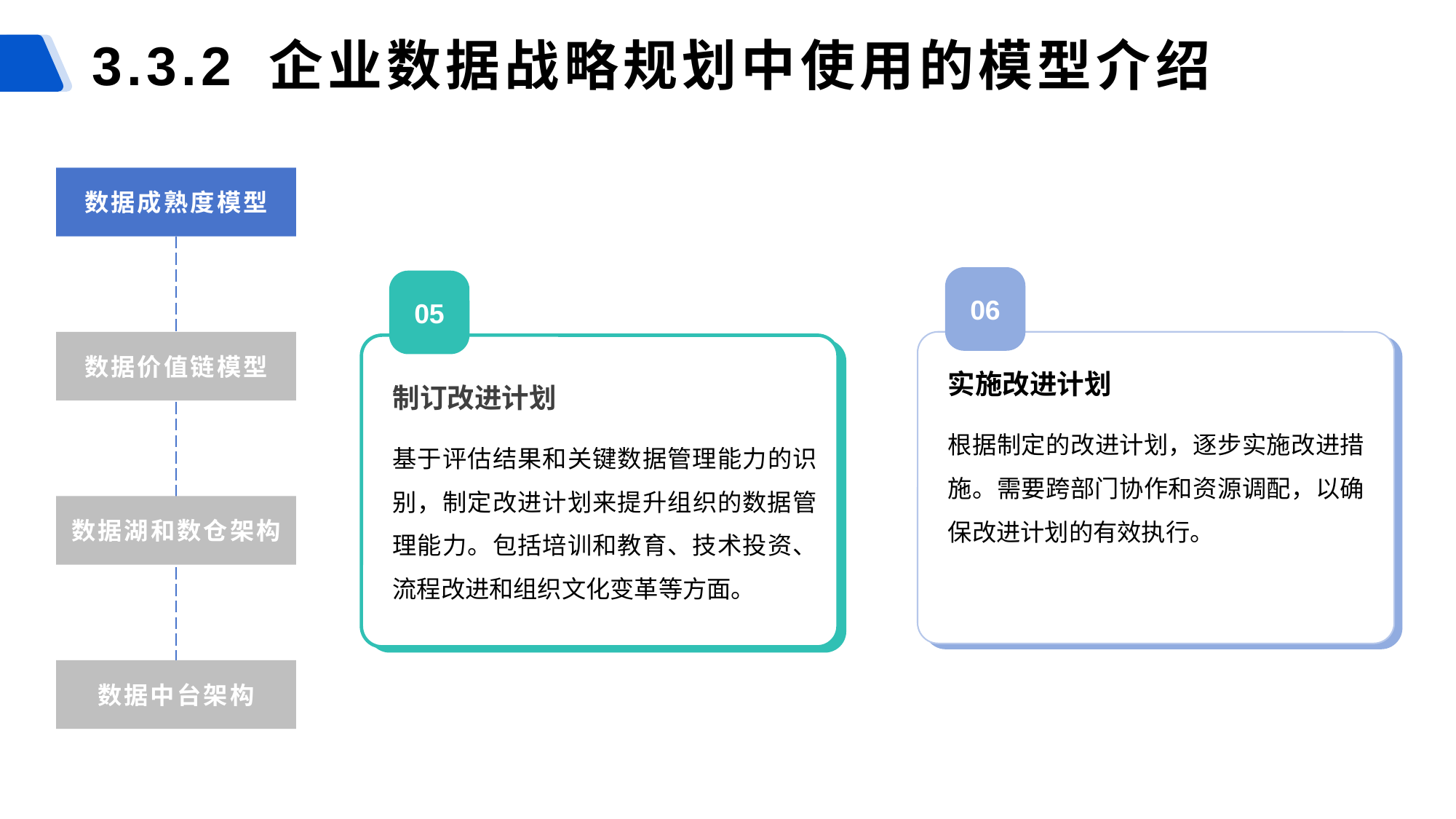

# 3.3.2 企业数据战略规划中使用的模型介绍
数据成熟度模型
06

实施改进计划
根据制定的改进计划，逐步实施改进措施。需要跨部门协作和资源调配，以确保改进计划的有效执行。
05

制订改进计划
基于评估结果和关键数据管理能力的识别，制定改进计划来提升组织的数据管理能力。包括培训和教育、技术投资、流程改进和组织文化变革等方面。
数据价值链模型
数据湖和数仓架构
数据中台架构